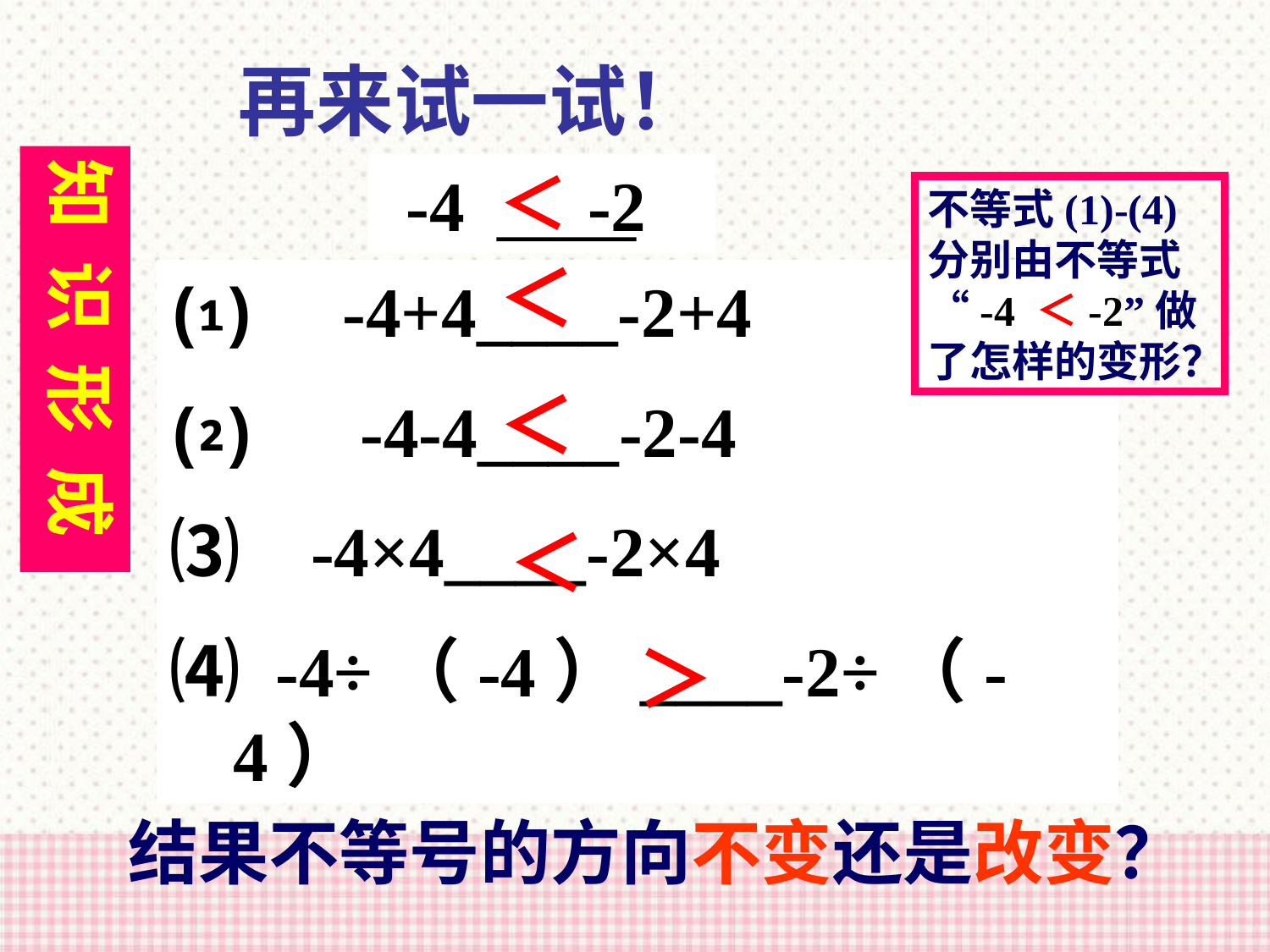

再来试一试！
知  识  形  成
＜
  -4       -2

不等式(1)-(4)分别由不等式“-4 ＜-2”做了怎样的变形？
⑴     -4+4____-2+4
⑵      -4-4____-2-4
⑶    -4×4____-2×4
⑷  -4÷（-4）____-2÷（-4）
＜
＜
＜
＞
结果不等号的方向不变还是改变？